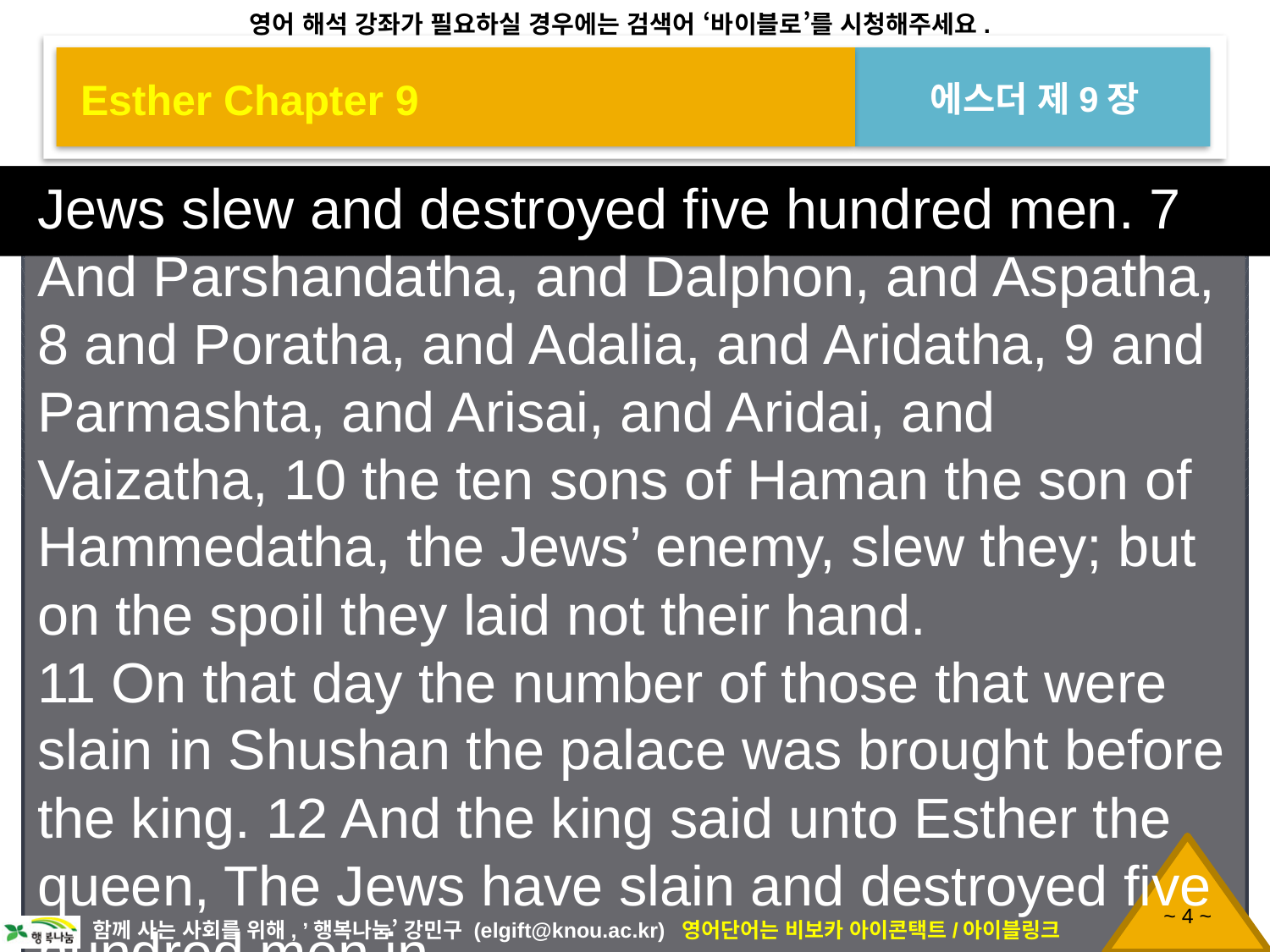

Esther Chapter 9
에스더 제9장
Jews slew and destroyed five hundred men. 7 And Parshandatha, and Dalphon, and Aspatha, 8 and Poratha, and Adalia, and Aridatha, 9 and Parmashta, and Arisai, and Aridai, and Vaizatha, 10 the ten sons of Haman the son of Hammedatha, the Jews’ enemy, slew they; but on the spoil they laid not their hand.
11 On that day the number of those that were slain in Shushan the palace was brought before the king. 12 And the king said unto Esther the queen, The Jews have slain and destroyed five hundred men in